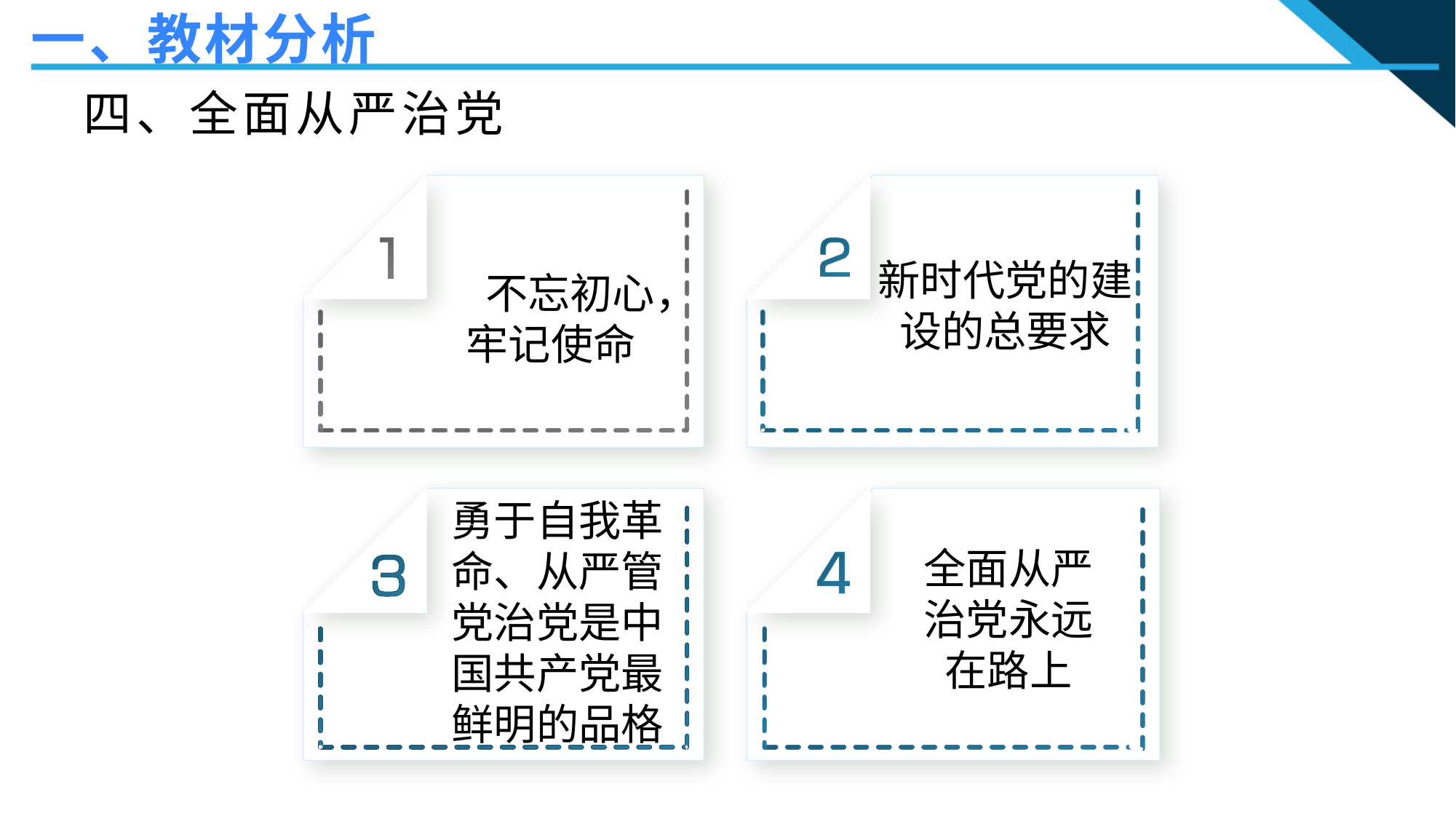

一、教材分析
四、全面从严治党

新时代党的建设的总要求

   不忘初心，牢记使命

全面从严治党永远在路上

勇于自我革命、从严管党治党是中国共产党最鲜明的品格